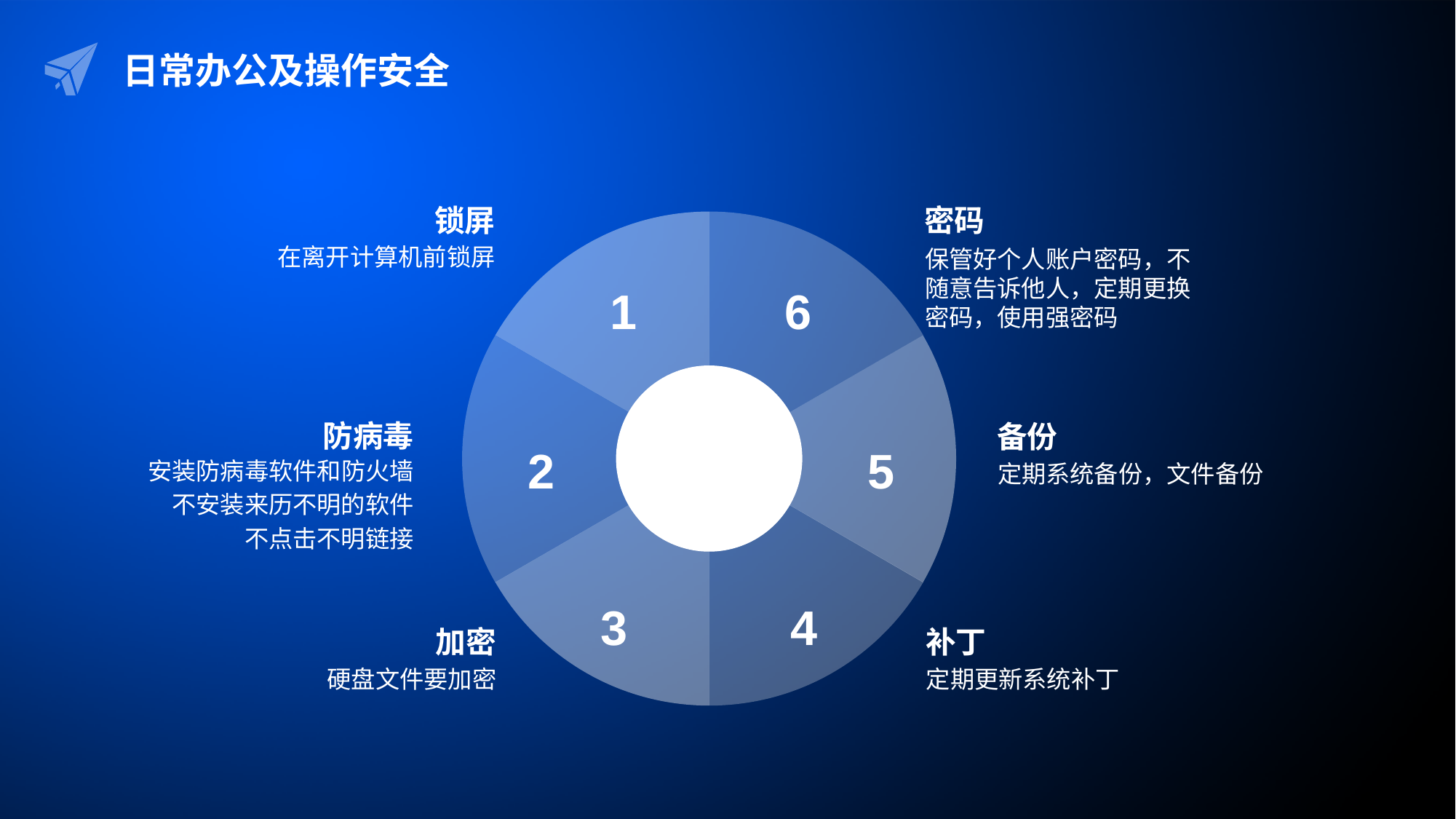

日常办公及操作安全

锁屏
密码

在离开计算机前锁屏
保管好个人账户密码，不随意告诉他人，定期更换密码，使用强密码
1
6

防病毒
备份
关键词
2
5
安装防病毒软件和防火墙
不安装来历不明的软件
不点击不明链接
定期系统备份，文件备份

3
4
加密
补丁
硬盘文件要加密
定期更新系统补丁